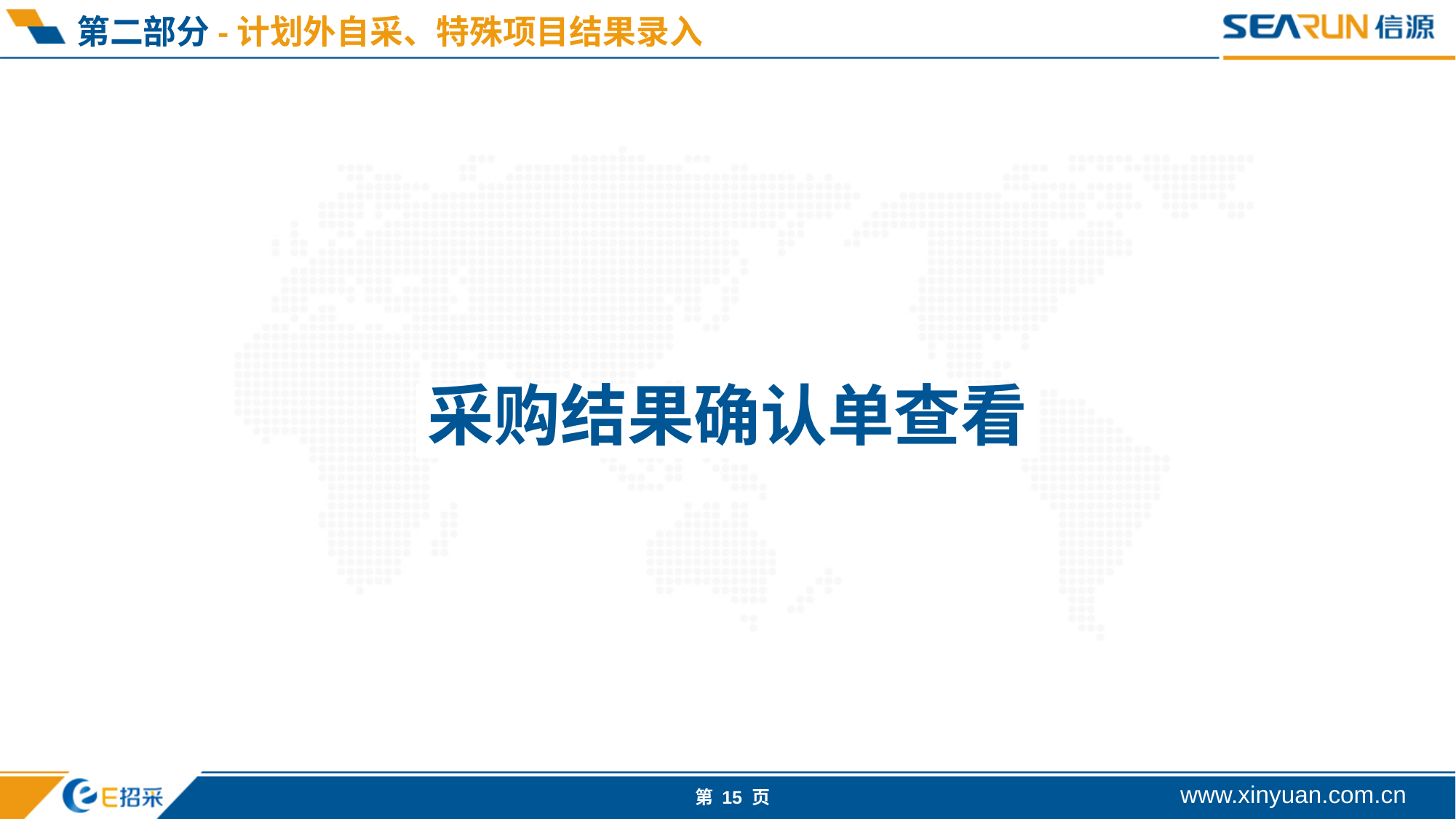

#
第二部分-计划外自采、特殊项目结果录入
采购结果确认单查看
企业精
行为准则